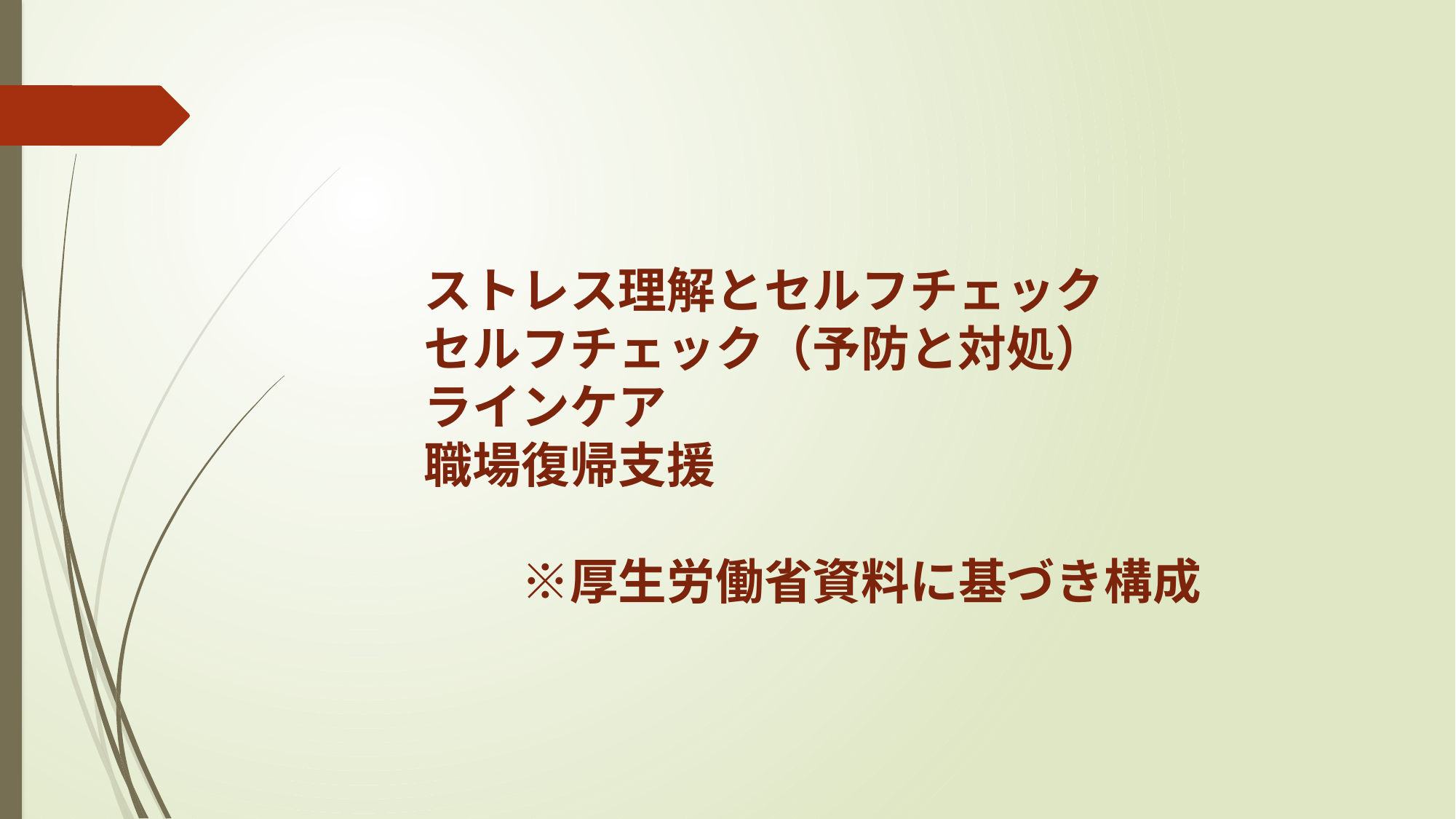

# ストレス理解とセルフチェック セルフチェック（予防と対処） ラインケア 職場復帰支援 　　※厚生労働省資料に基づき構成